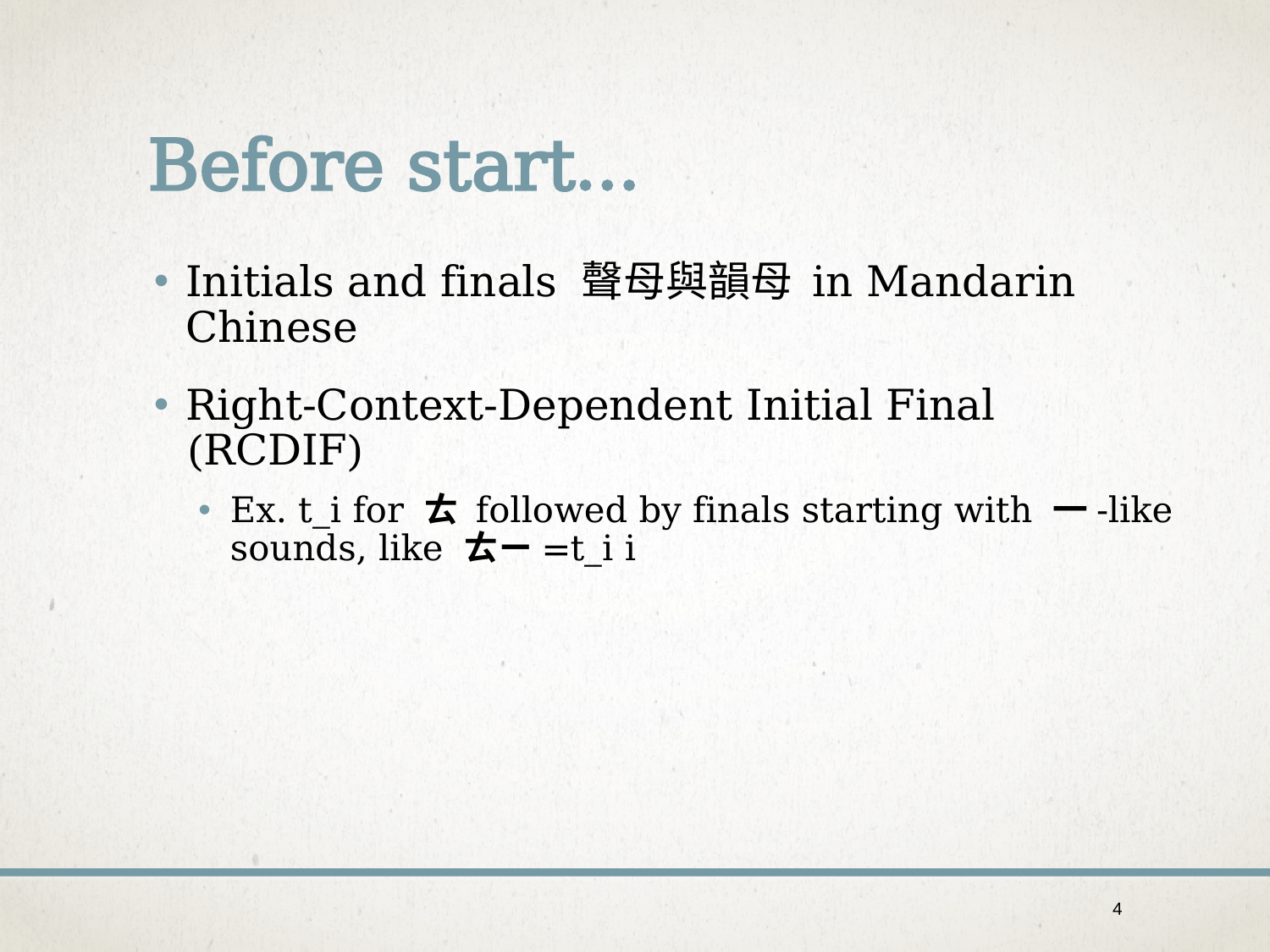

# Before start…
Initials and finals 聲母與韻母 in Mandarin Chinese
Right-Context-Dependent Initial Final (RCDIF)
Ex. t_i for ㄊ followed by finals starting with 一-like sounds, like ㄊㄧ=t_i i

4